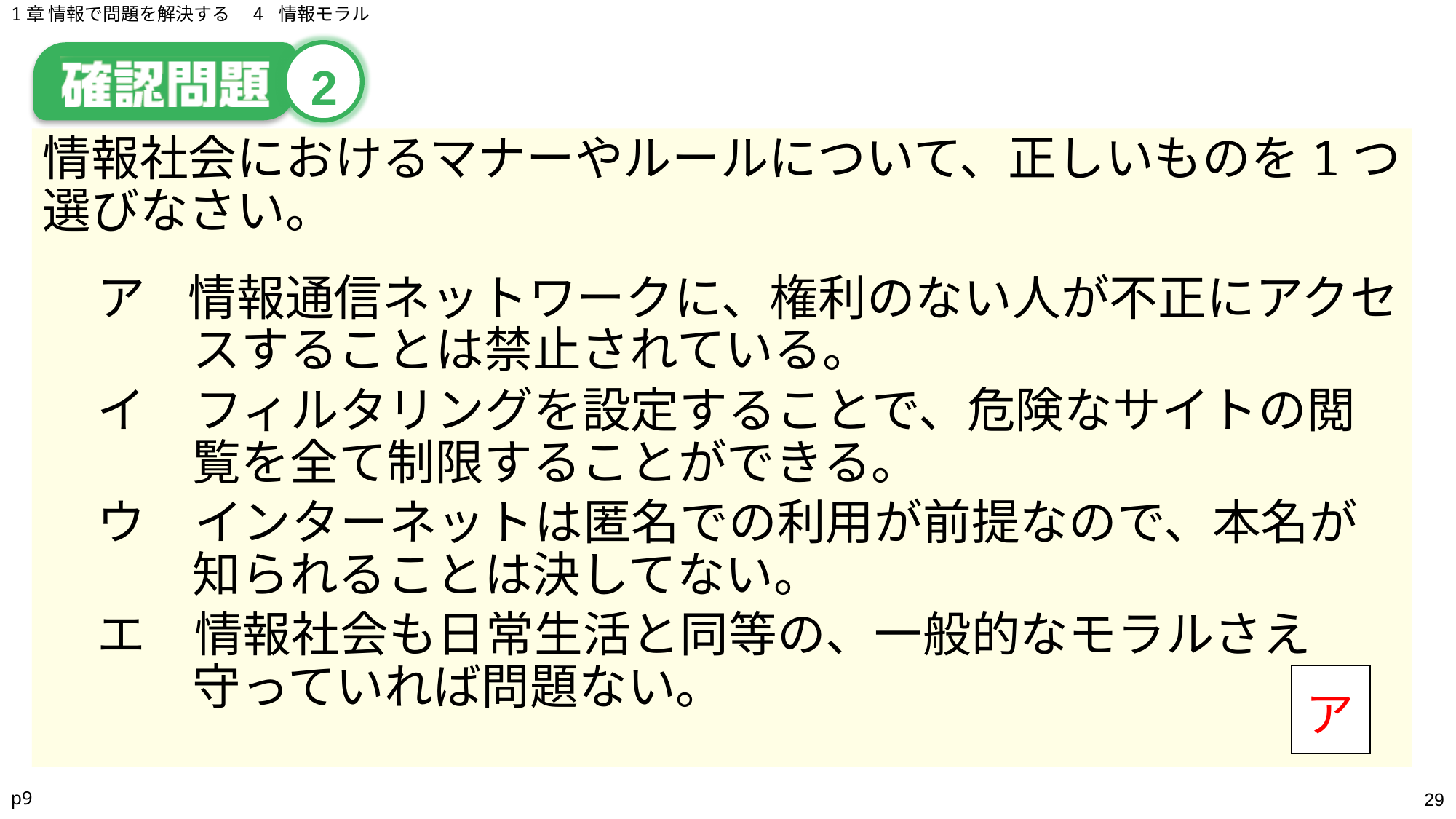

1章 情報で問題を解決する　4 情報モラル
# 2
情報社会におけるマナーやルールについて、正しいものを1つ選びなさい。
ア　情報通信ネットワークに、権利のない人が不正にアクセスすることは禁止されている。
イ　フィルタリングを設定することで、危険なサイトの閲覧を全て制限することができる。
ウ　インターネットは匿名での利用が前提なので、本名が知られることは決してない。
エ　情報社会も日常生活と同等の、一般的なモラルさえ守っていれば問題ない。
|  |
| --- |
ア
p9
29